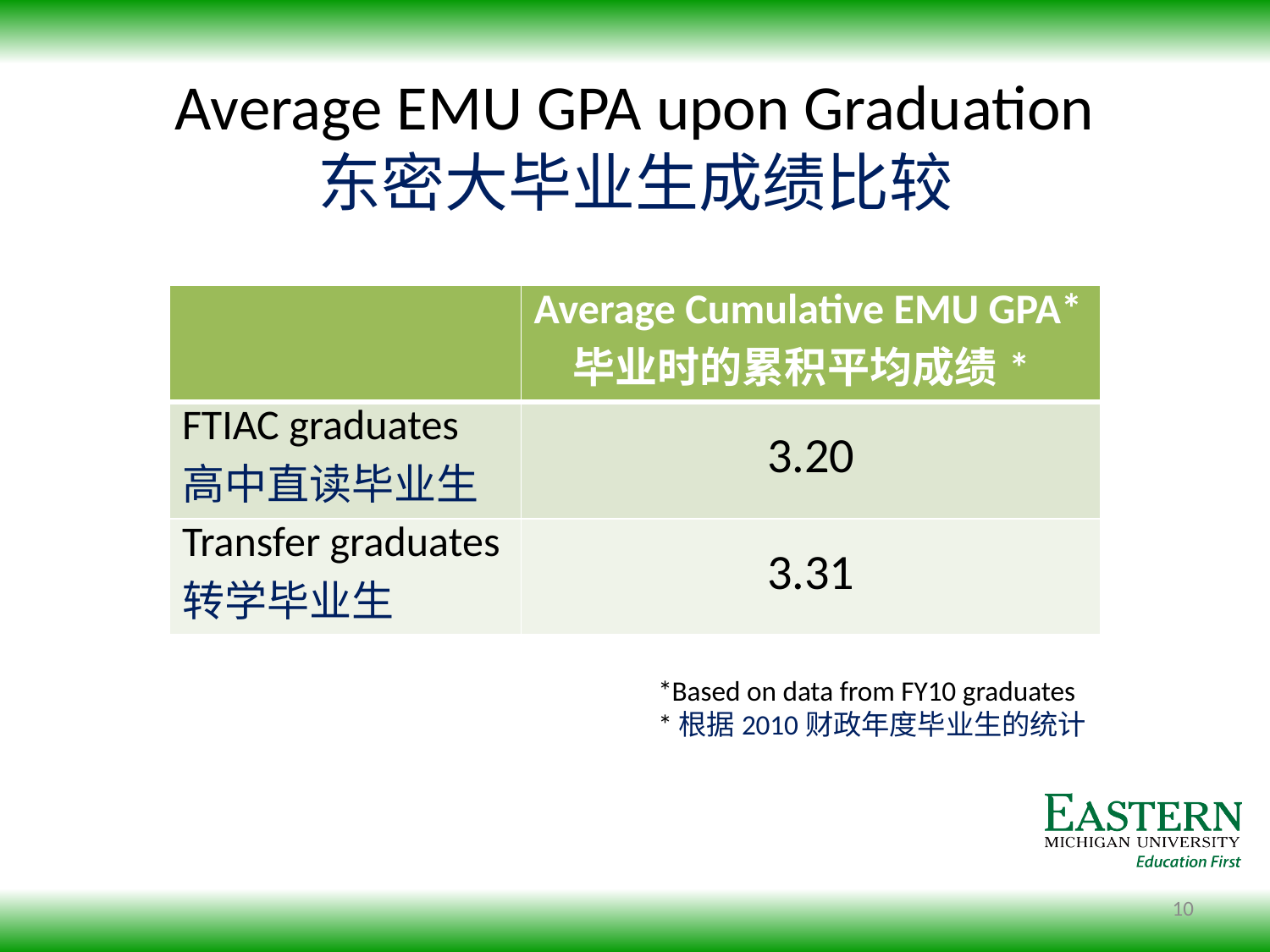

# Average EMU GPA upon Graduation 东密大毕业生成绩比较
|  | Average Cumulative EMU GPA\* 毕业时的累积平均成绩\* |
| --- | --- |
| FTIAC graduates 高中直读毕业生 | 3.20 |
| Transfer graduates 转学毕业生 | 3.31 |
*Based on data from FY10 graduates
*根据2010财政年度毕业生的统计
10